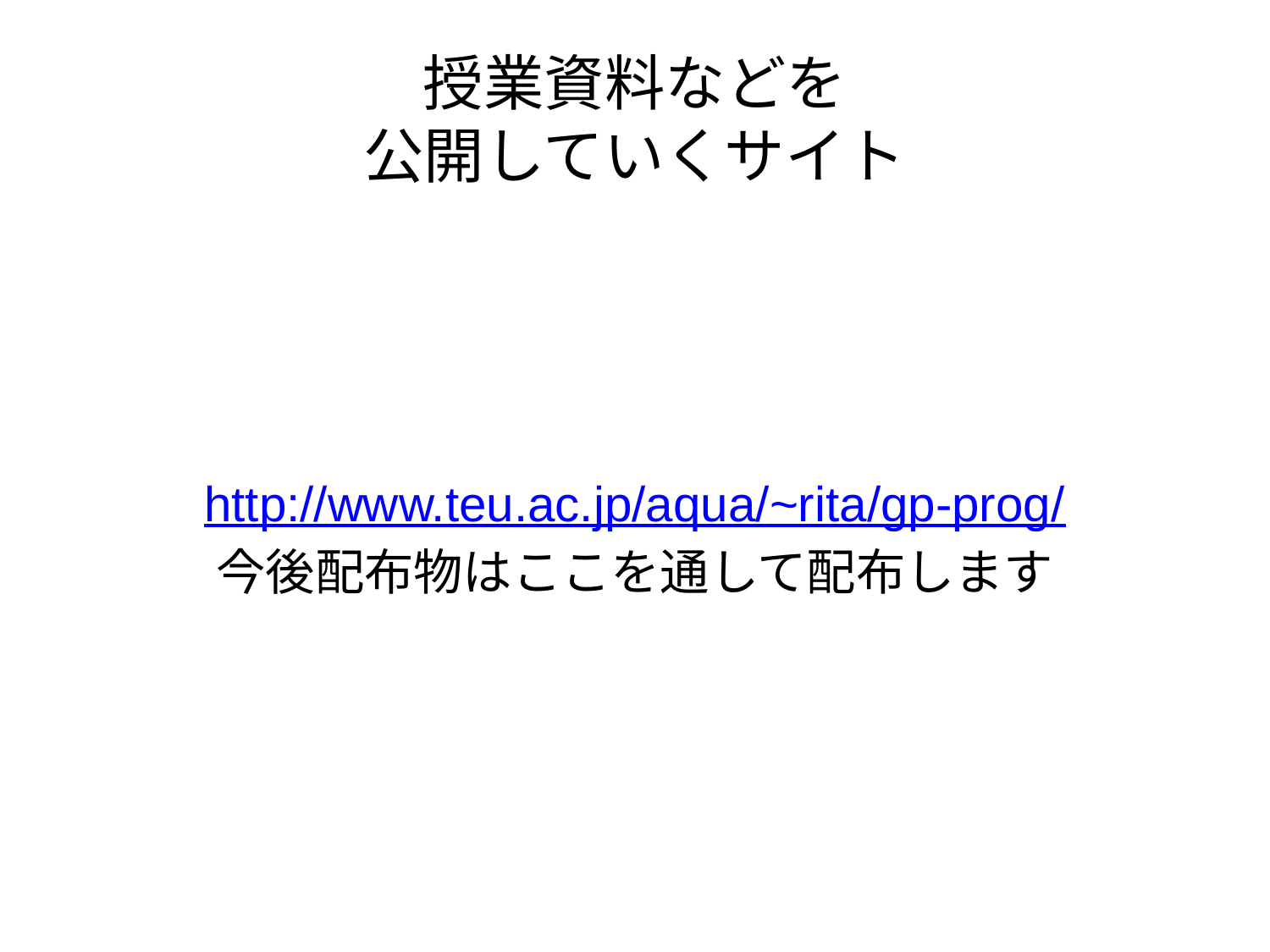

# 授業資料などを 公開していくサイト
http://www.teu.ac.jp/aqua/~rita/gp-prog/
今後配布物はここを通して配布します